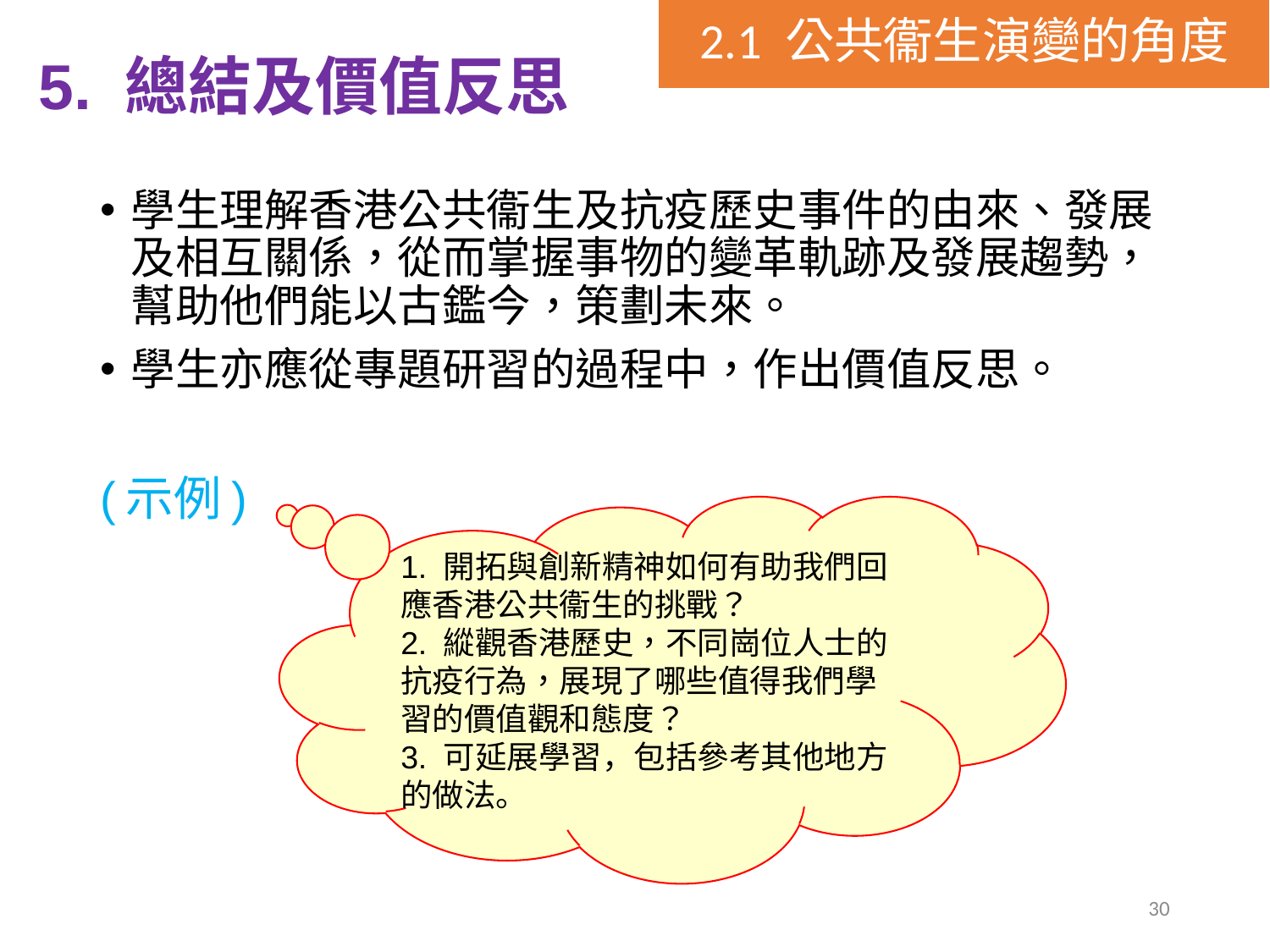

# 5. 總結及價值反思
2.1 公共衞生演變的角度
學生理解香港公共衞生及抗疫歷史事件的由來、發展及相互關係，從而掌握事物的變革軌跡及發展趨勢，幫助他們能以古鑑今，策劃未來。
學生亦應從專題研習的過程中，作出價值反思。

(示例)

1. 開拓與創新精神如何有助我們回應香港公共衞生的挑戰？
2. 縱觀香港歷史，不同崗位人士的抗疫行為，展現了哪些值得我們學習的價值觀和態度？
3. 可延展學習，包括參考其他地方的做法。
30